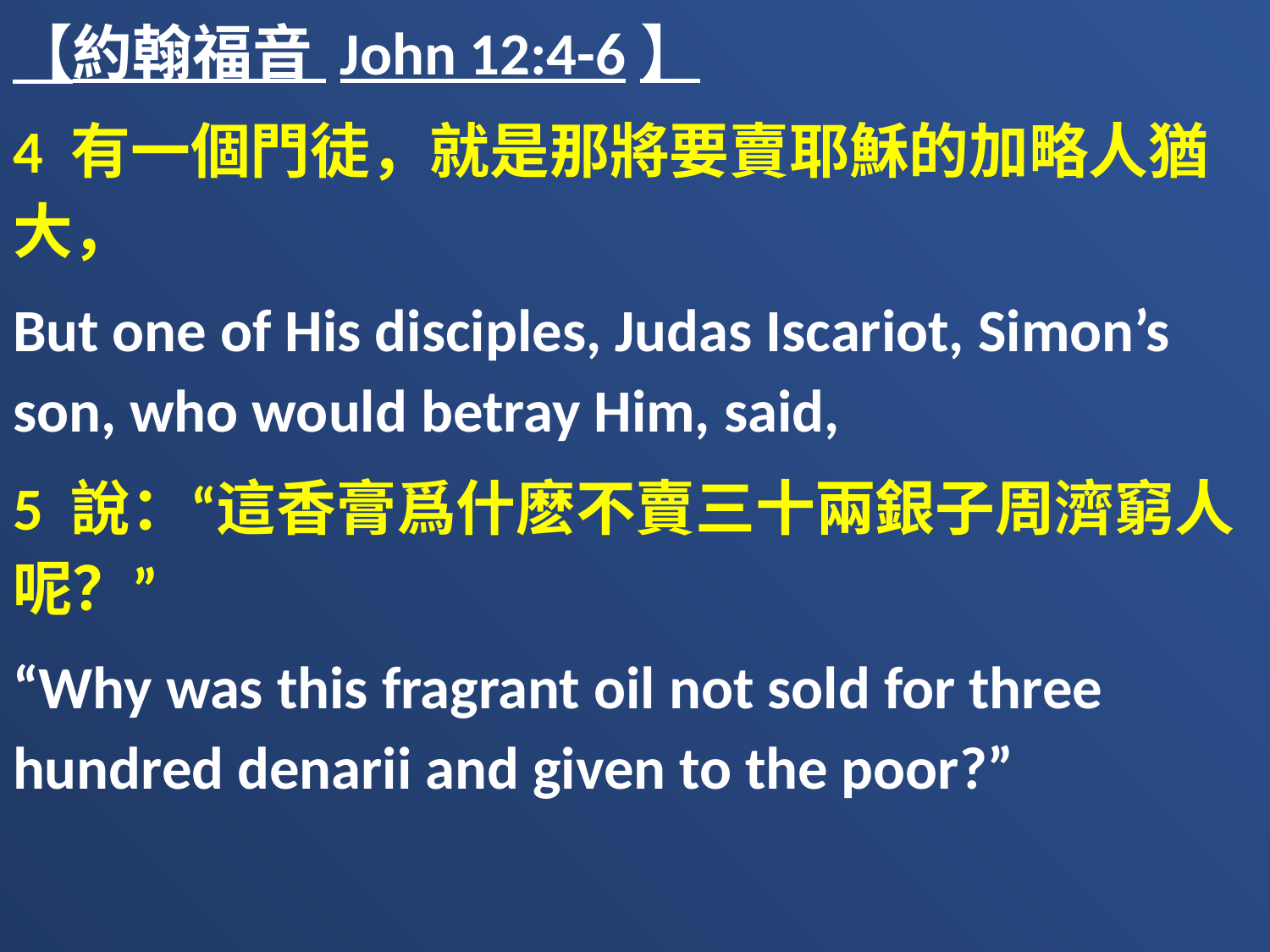

【約翰福音 John 12:4-6】
4 有一個門徒，就是那將要賣耶穌的加略人猶大，
But one of His disciples, Judas Iscariot, Simon’s son, who would betray Him, said,
5 說：“這香膏爲什麽不賣三十兩銀子周濟窮人呢？”
“Why was this fragrant oil not sold for three hundred denarii and given to the poor?”